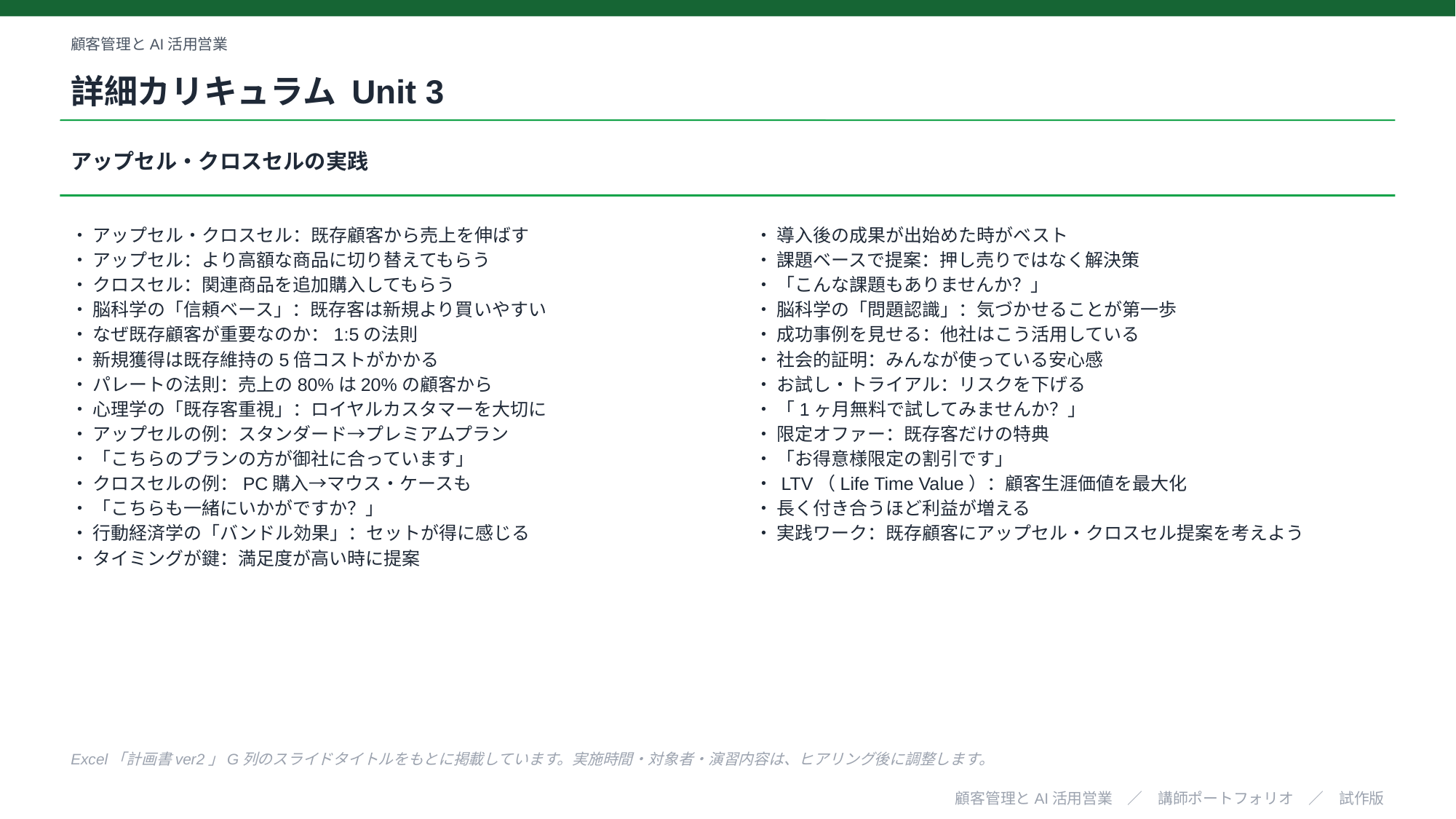

顧客管理とAI活用営業
詳細カリキュラム Unit 3

アップセル・クロスセルの実践

・ アップセル・クロスセル：既存顧客から売上を伸ばす
・ アップセル：より高額な商品に切り替えてもらう
・ クロスセル：関連商品を追加購入してもらう
・ 脳科学の「信頼ベース」：既存客は新規より買いやすい
・ なぜ既存顧客が重要なのか：1:5の法則
・ 新規獲得は既存維持の5倍コストがかかる
・ パレートの法則：売上の80%は20%の顧客から
・ 心理学の「既存客重視」：ロイヤルカスタマーを大切に
・ アップセルの例：スタンダード→プレミアムプラン
・ 「こちらのプランの方が御社に合っています」
・ クロスセルの例：PC購入→マウス・ケースも
・ 「こちらも一緒にいかがですか？」
・ 行動経済学の「バンドル効果」：セットが得に感じる
・ タイミングが鍵：満足度が高い時に提案
・ 導入後の成果が出始めた時がベスト
・ 課題ベースで提案：押し売りではなく解決策
・ 「こんな課題もありませんか？」
・ 脳科学の「問題認識」：気づかせることが第一歩
・ 成功事例を見せる：他社はこう活用している
・ 社会的証明：みんなが使っている安心感
・ お試し・トライアル：リスクを下げる
・ 「1ヶ月無料で試してみませんか？」
・ 限定オファー：既存客だけの特典
・ 「お得意様限定の割引です」
・ LTV（Life Time Value）：顧客生涯価値を最大化
・ 長く付き合うほど利益が増える
・ 実践ワーク：既存顧客にアップセル・クロスセル提案を考えよう
Excel「計画書ver2」G列のスライドタイトルをもとに掲載しています。実施時間・対象者・演習内容は、ヒアリング後に調整します。
顧客管理とAI活用営業　／　講師ポートフォリオ　／　試作版